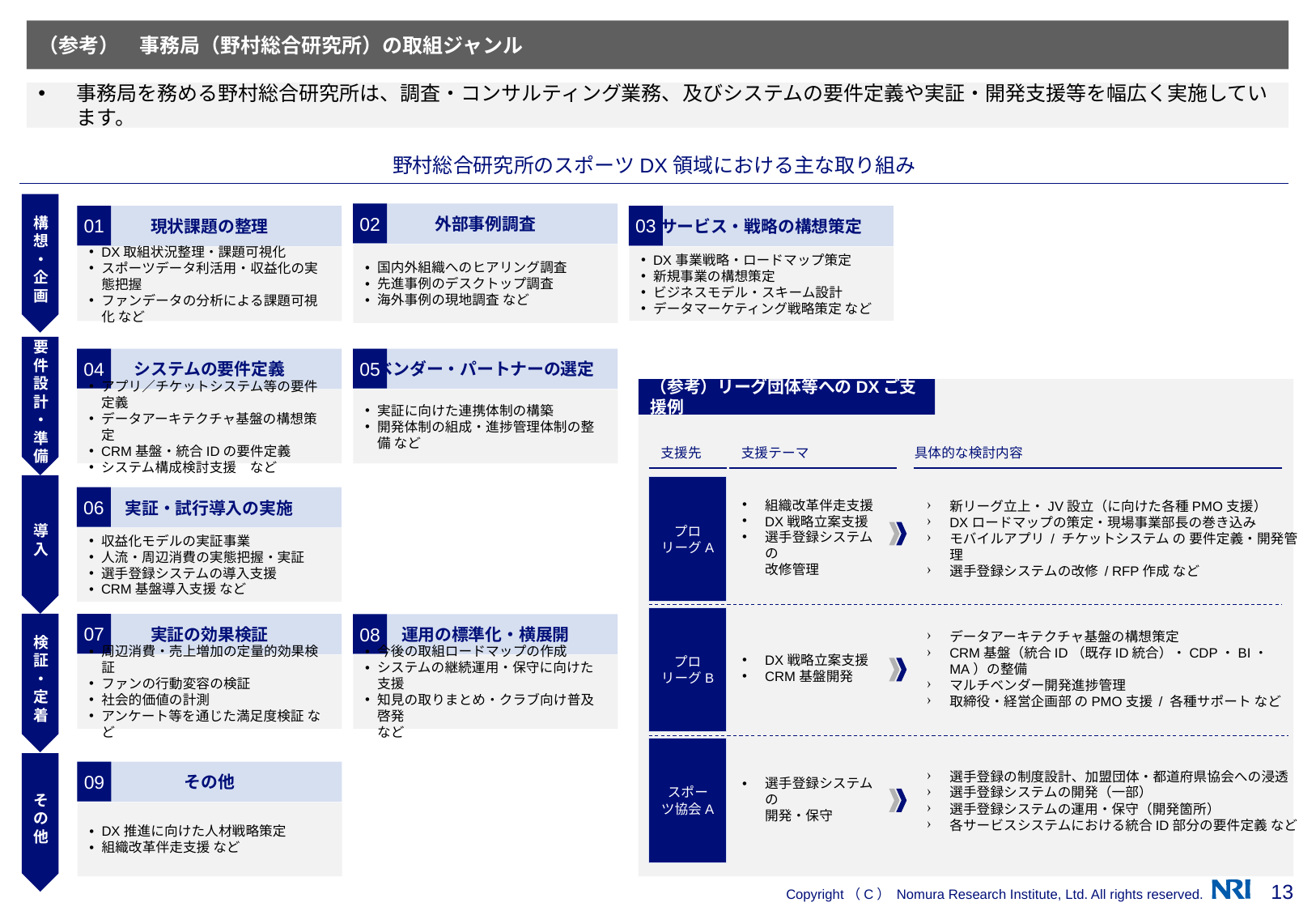

（参考）　事務局（野村総合研究所）の取組ジャンル
事務局を務める野村総合研究所は、調査・コンサルティング業務、及びシステムの要件定義や実証・開発支援等を幅広く実施しています。
野村総合研究所のスポーツDX領域における主な取り組み
NRIグループの主なサービス提供領域
外部事例調査
02
国内外組織へのヒアリング調査
先進事例のデスクトップ調査
海外事例の現地調査 など
01
現状課題の整理
DX取組状況整理・課題可視化
スポーツデータ利活用・収益化の実態把握
ファンデータの分析による課題可視化 など
03
サービス・戦略の構想策定
DX事業戦略・ロードマップ策定
新規事業の構想策定
ビジネスモデル・スキーム設計
データマーケティング戦略策定 など
構
想
・
企
画
05
ベンダー・パートナーの選定
実証に向けた連携体制の構築
開発体制の組成・進捗管理体制の整備 など
システムの要件定義
04
アプリ／チケットシステム等の要件定義
データアーキテクチャ基盤の構想策定
CRM基盤・統合IDの要件定義
システム構成検討支援　など

（参考）リーグ団体等へのDXご支援例
要
件
設
計
・
準
備
支援先
具体的な検討内容
支援テーマ
組織改革伴走支援
DX戦略立案支援
選手登録システムの
改修管理
DX戦略立案支援
CRM基盤開発
選手登録システムの
開発・保守
プロリーグA
新リーグ立上・JV設立（に向けた各種PMO支援）
DXロードマップの策定・現場事業部長の巻き込み
モバイルアプリ / チケットシステム の 要件定義・開発管理
選手登録システムの改修 / RFP作成 など

プロリーグB
データアーキテクチャ基盤の構想策定
CRM基盤（統合ID（既存ID統合）・CDP・BI・MA）の整備
マルチベンダー開発進捗管理
取締役・経営企画部 のPMO支援 / 各種サポート など

スポーツ協会A
選手登録の制度設計、加盟団体・都道府県協会への浸透
選手登録システムの開発（一部）
選手登録システムの運用・保守（開発箇所）
各サービスシステムにおける統合ID部分の要件定義 など

実証・試行導入の実施
06
収益化モデルの実証事業
人流・周辺消費の実態把握・実証
選手登録システムの導入支援
CRM基盤導入支援 など
導
入
07
実証の効果検証
周辺消費・売上増加の定量的効果検証
ファンの行動変容の検証
社会的価値の計測
アンケート等を通じた満足度検証 など
運用の標準化・横展開
08
今後の取組ロードマップの作成
システムの継続運用・保守に向けた支援
知見の取りまとめ・クラブ向け普及啓発
など
検
証
・
定
着
その他
09
DX推進に向けた人材戦略策定
組織改革伴走支援 など
そ
の
他